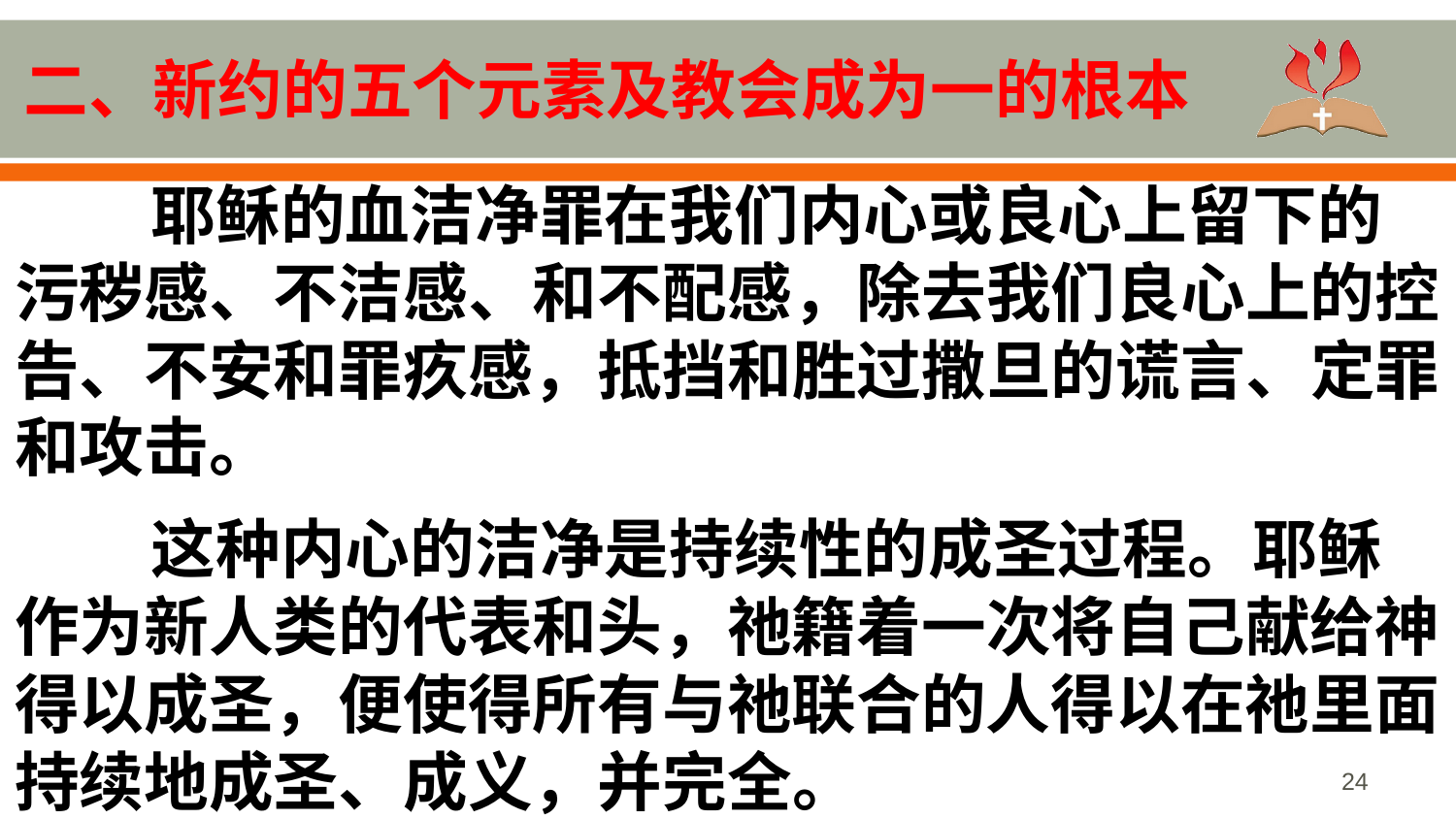

# 二、新约的五个元素及教会成为一的根本
耶稣的血洁净罪在我们内心或良心上留下的污秽感、不洁感、和不配感，除去我们良心上的控告、不安和罪疚感，抵挡和胜过撒旦的谎言、定罪和攻击。
这种内心的洁净是持续性的成圣过程。耶稣作为新人类的代表和头，祂籍着一次将自己献给神得以成圣，便使得所有与祂联合的人得以在祂里面持续地成圣、成义，并完全。

24